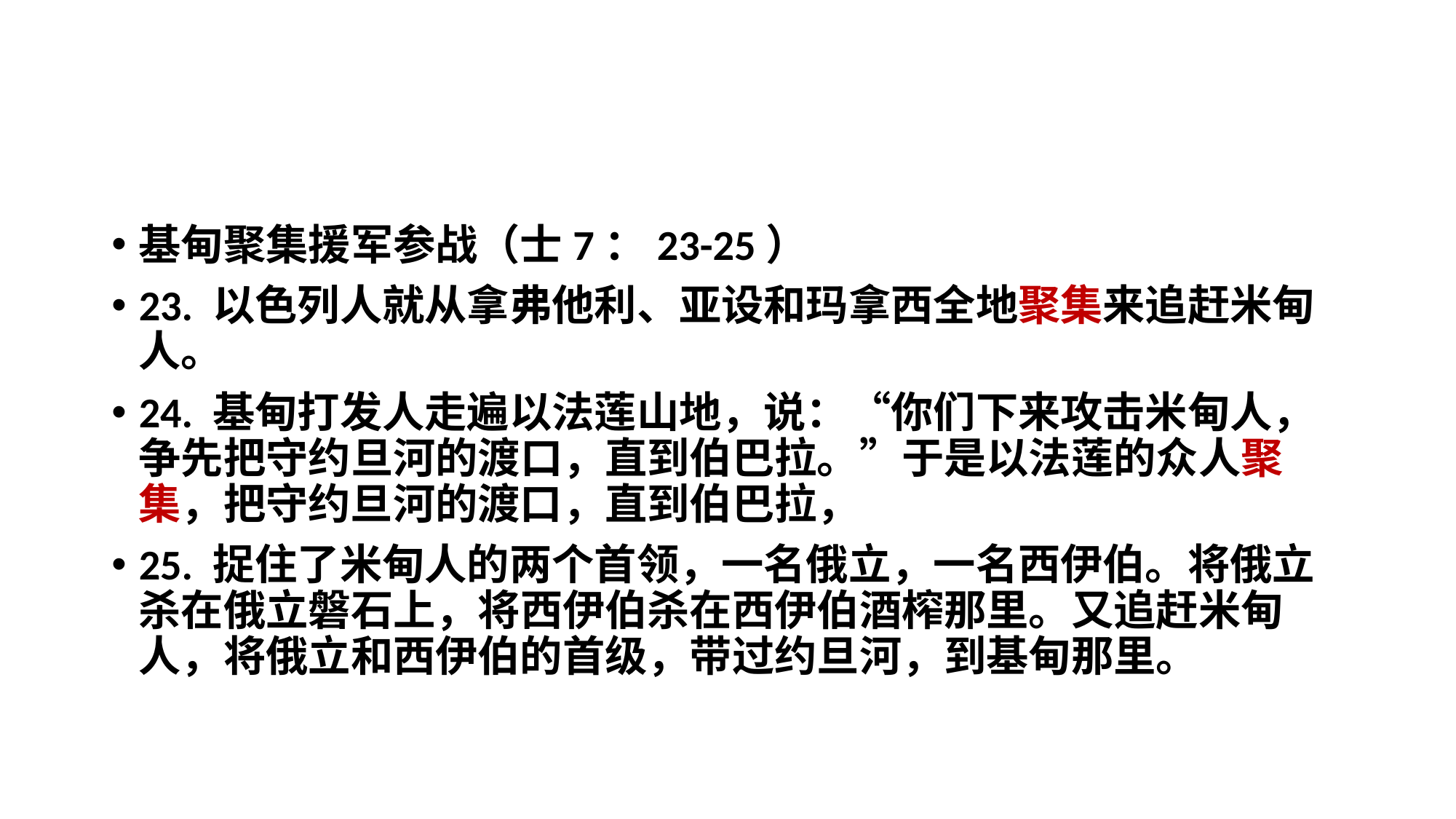

基甸聚集援军参战（士7：23-25）
23. 以色列人就从拿弗他利、亚设和玛拿西全地聚集来追赶米甸人。
24. 基甸打发人走遍以法莲山地，说：“你们下来攻击米甸人，争先把守约旦河的渡口，直到伯巴拉。”于是以法莲的众人聚集，把守约旦河的渡口，直到伯巴拉，
25. 捉住了米甸人的两个首领，一名俄立，一名西伊伯。将俄立杀在俄立磐石上，将西伊伯杀在西伊伯酒榨那里。又追赶米甸人，将俄立和西伊伯的首级，带过约旦河，到基甸那里。